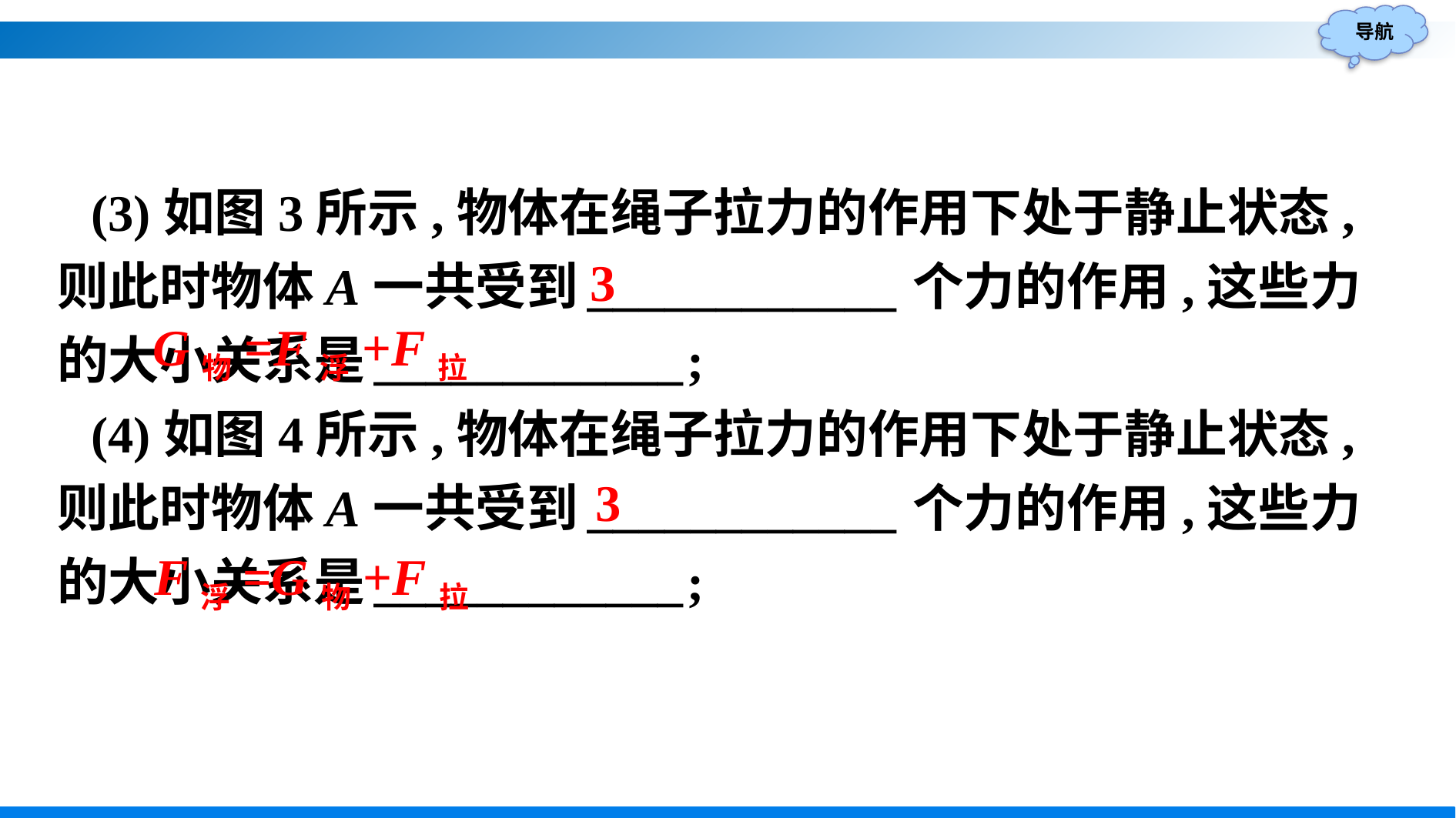

(3)如图3所示,物体在绳子拉力的作用下处于静止状态,则此时物体A一共受到____________个力的作用,这些力的大小关系是____________;
(4)如图4所示,物体在绳子拉力的作用下处于静止状态,则此时物体A一共受到____________个力的作用,这些力的大小关系是____________;
3
G物=F浮+F拉
3
F浮=G物+F拉